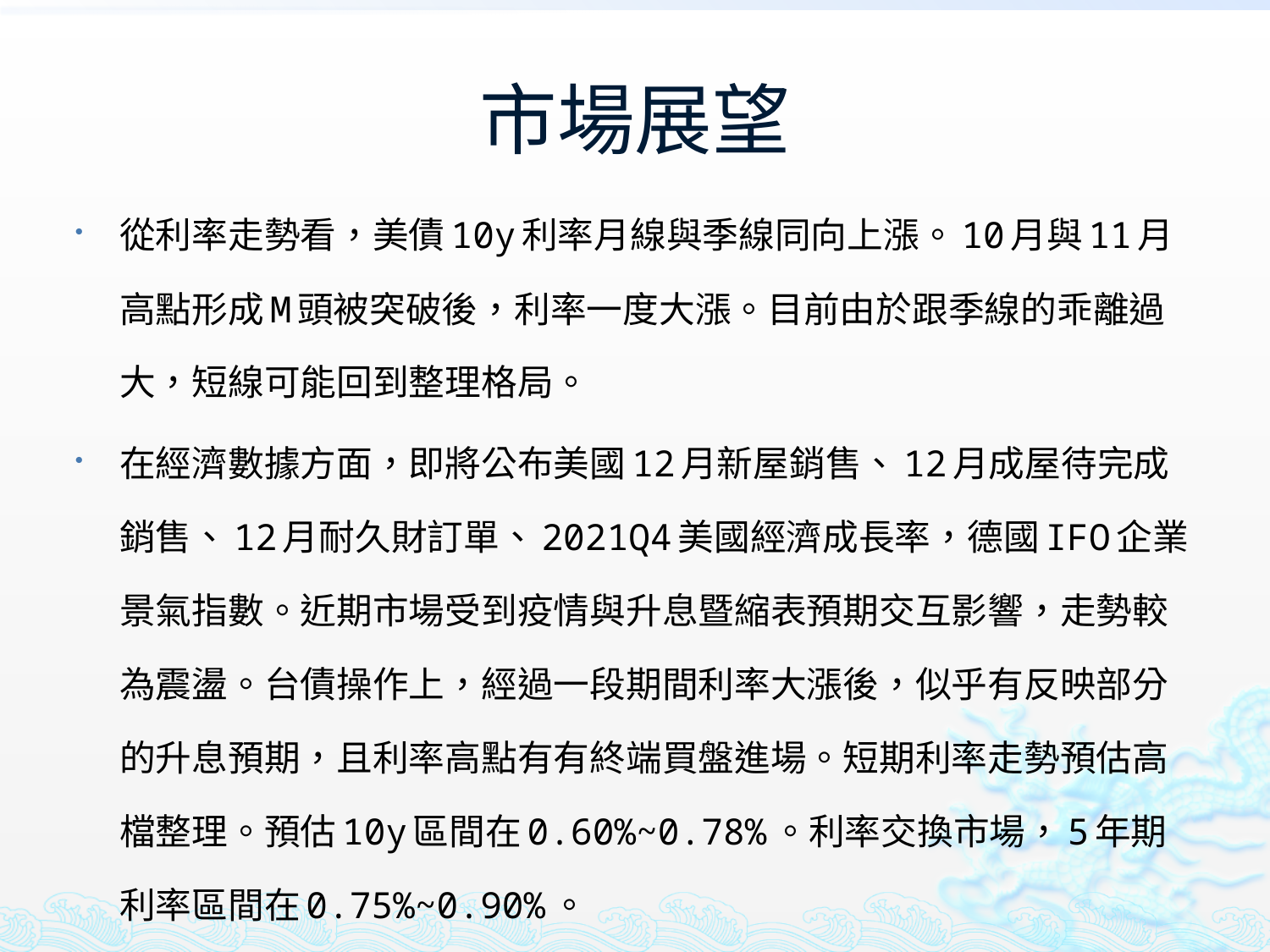

# 市場展望
從利率走勢看，美債10y利率月線與季線同向上漲。10月與11月高點形成M頭被突破後，利率一度大漲。目前由於跟季線的乖離過大，短線可能回到整理格局。
在經濟數據方面，即將公布美國12月新屋銷售、12月成屋待完成銷售、12月耐久財訂單、2021Q4美國經濟成長率，德國IFO企業景氣指數。近期市場受到疫情與升息暨縮表預期交互影響，走勢較為震盪。台債操作上，經過一段期間利率大漲後，似乎有反映部分的升息預期，且利率高點有有終端買盤進場。短期利率走勢預估高檔整理。預估10y區間在0.60%~0.78%。利率交換市場，5年期利率區間在0.75%~0.90%。